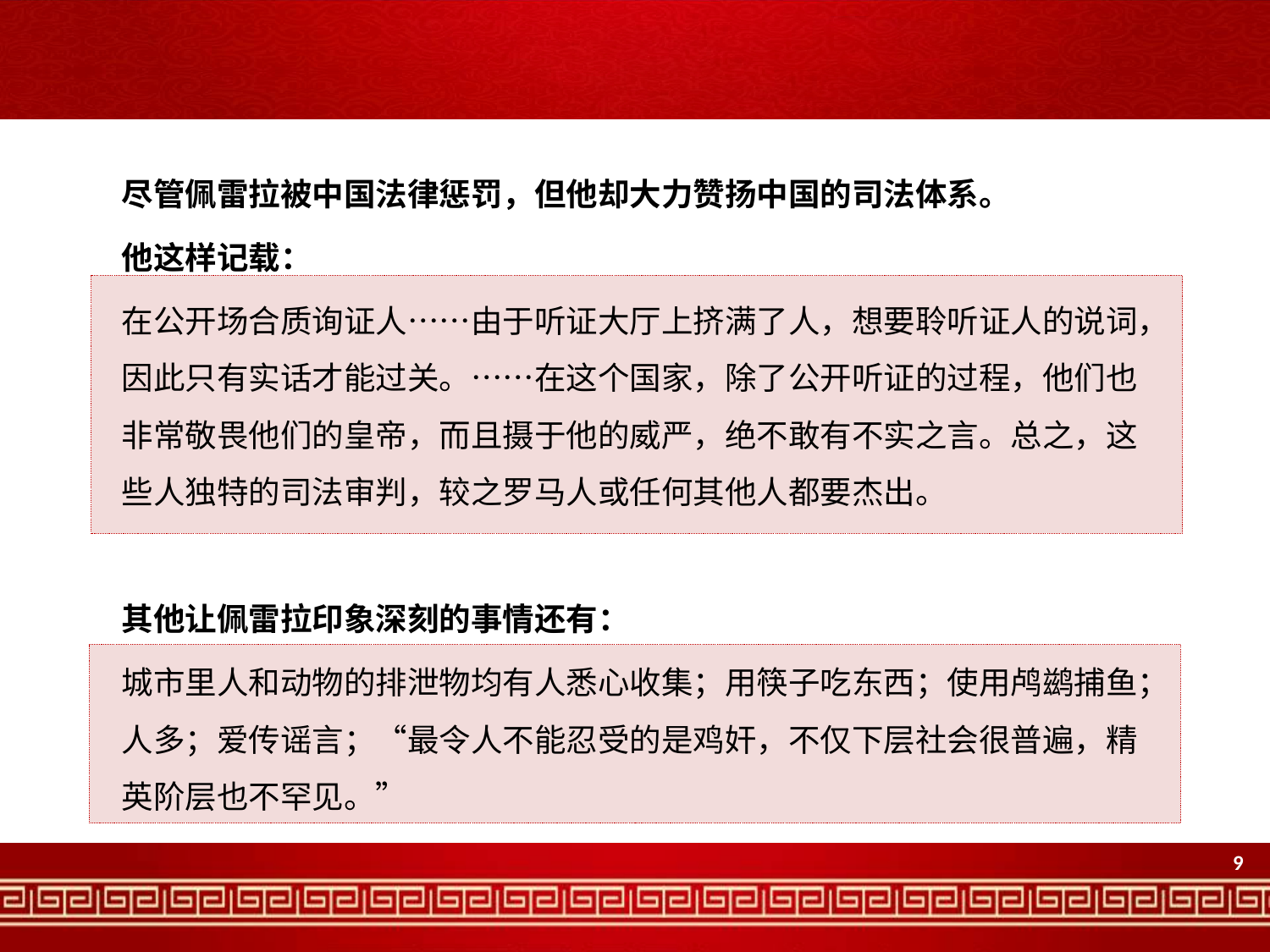

尽管佩雷拉被中国法律惩罚，但他却大力赞扬中国的司法体系。
他这样记载：
在公开场合质询证人……由于听证大厅上挤满了人，想要聆听证人的说词，因此只有实话才能过关。……在这个国家，除了公开听证的过程，他们也非常敬畏他们的皇帝，而且摄于他的威严，绝不敢有不实之言。总之，这些人独特的司法审判，较之罗马人或任何其他人都要杰出。

其他让佩雷拉印象深刻的事情还有：
城市里人和动物的排泄物均有人悉心收集；用筷子吃东西；使用鸬鹚捕鱼；人多；爱传谣言；“最令人不能忍受的是鸡奸，不仅下层社会很普遍，精英阶层也不罕见。”